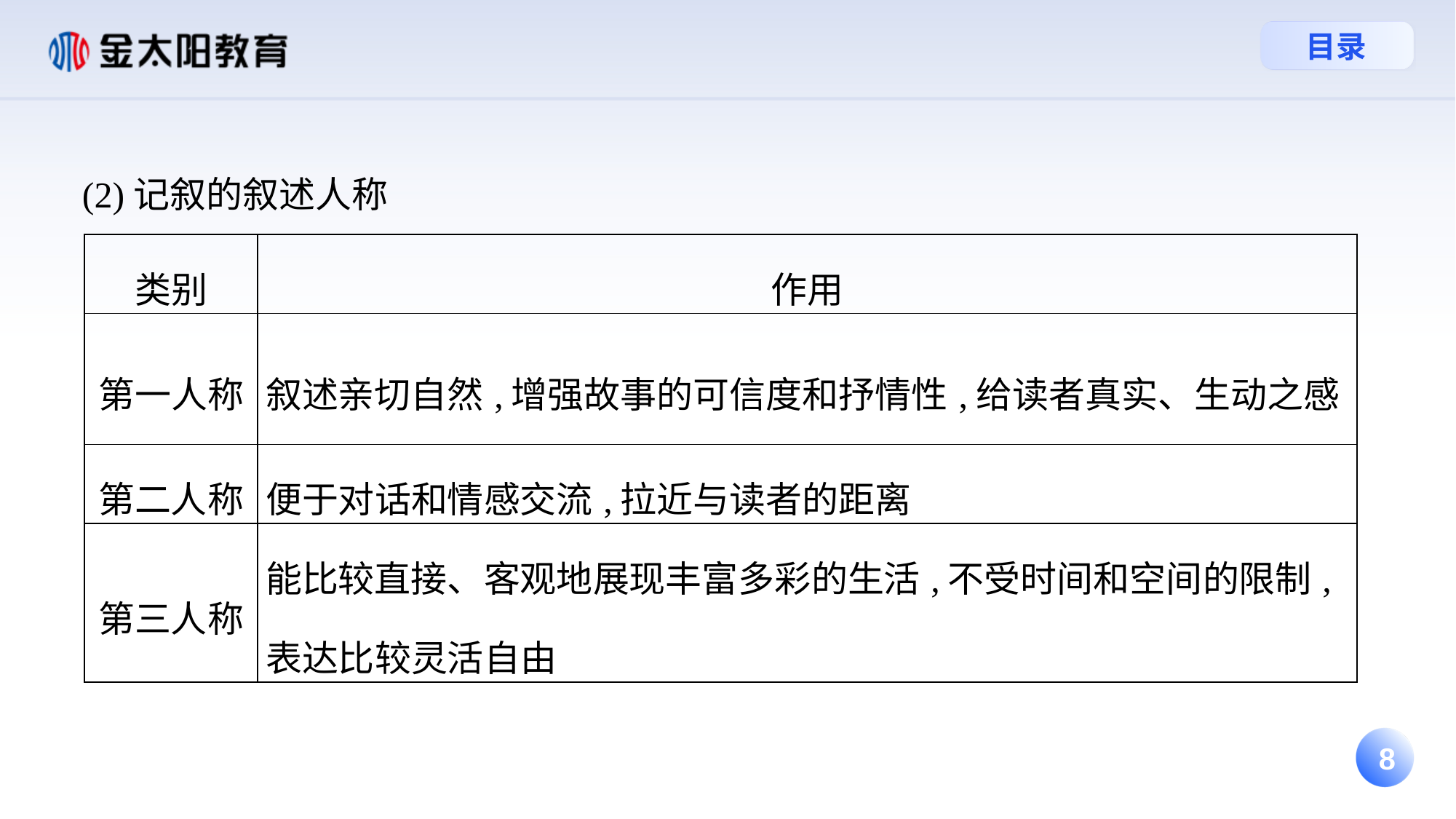

(2)记叙的叙述人称

| 类别 | 作用 |
| --- | --- |
| 第一人称 | 叙述亲切自然,增强故事的可信度和抒情性,给读者真实、生动之感 |
| 第二人称 | 便于对话和情感交流,拉近与读者的距离 |
| 第三人称 | 能比较直接、客观地展现丰富多彩的生活,不受时间和空间的限制,表达比较灵活自由 |